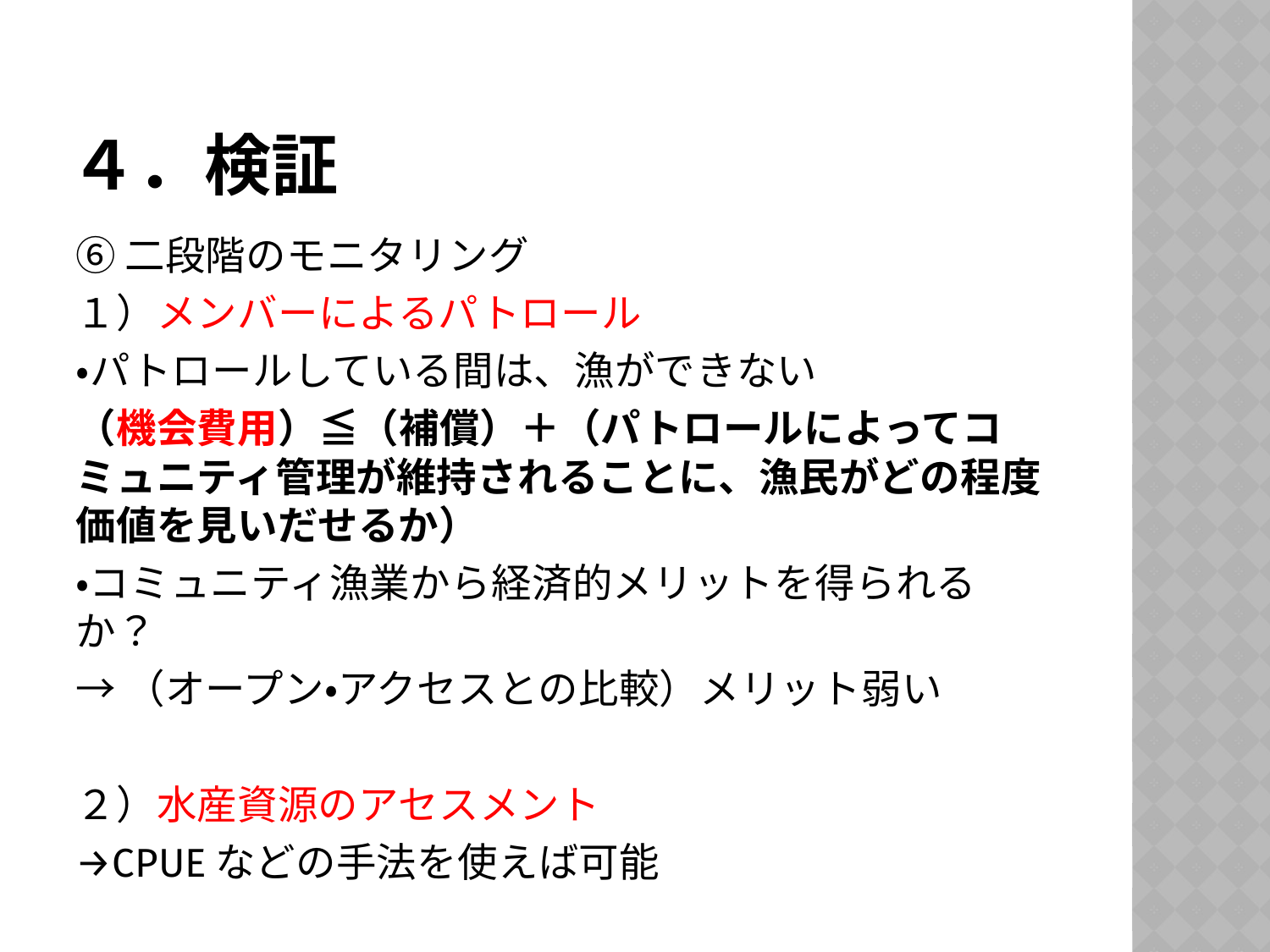

# ４．検証
⑥二段階のモニタリング
１）メンバーによるパトロール
・パトロールしている間は、漁ができない
（機会費用）≦（補償）＋（パトロールによってコミュニティ管理が維持されることに、漁民がどの程度価値を見いだせるか）
・コミュニティ漁業から経済的メリットを得られるか？
→（オープン・アクセスとの比較）メリット弱い

２）水産資源のアセスメント
→CPUEなどの手法を使えば可能